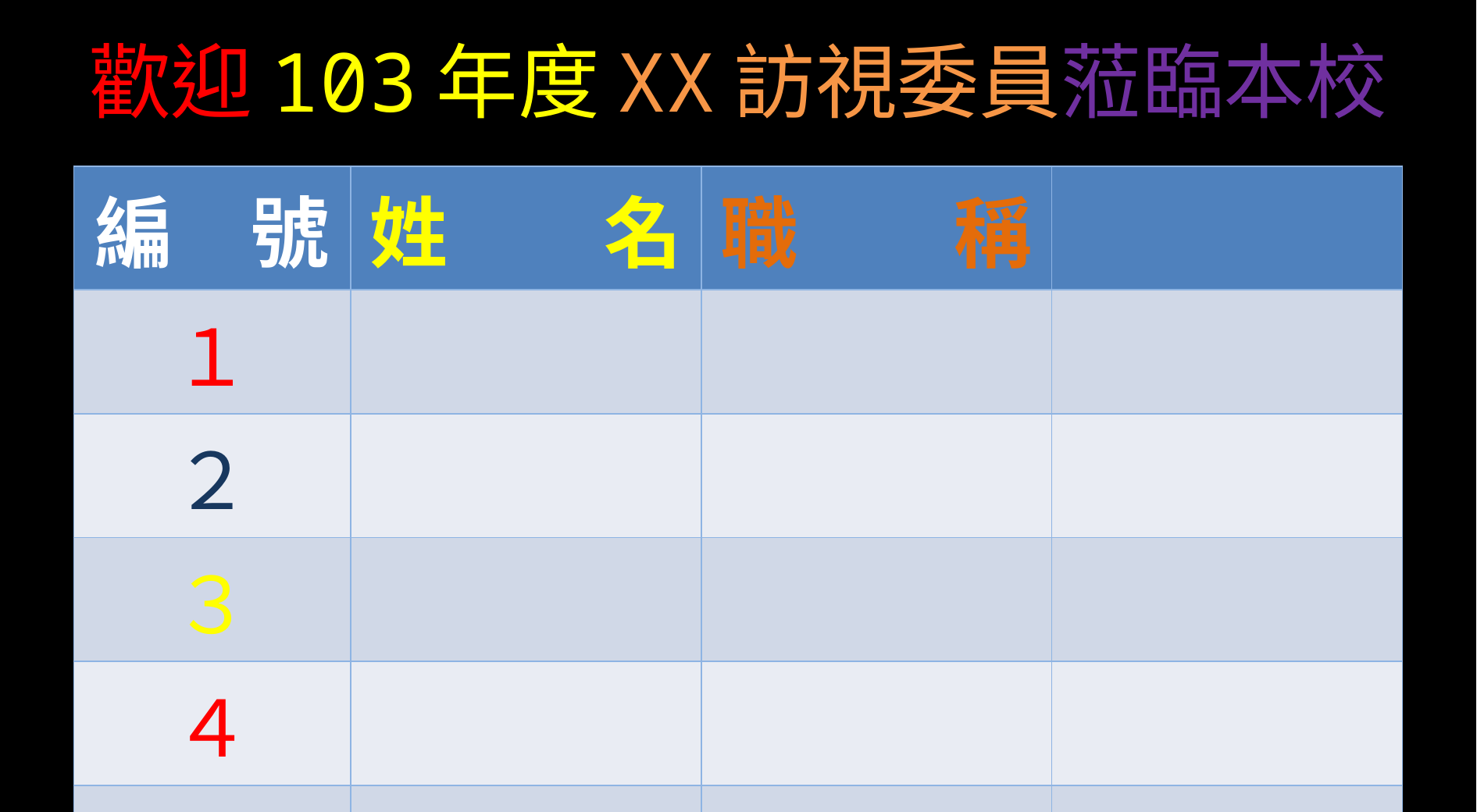

# 歡迎103年度XX訪視委員蒞臨本校
| 編　號 | 姓　　名 | 職　　稱 |  |
| --- | --- | --- | --- |
| １ |  |  |  |
| ２ |  |  |  |
| ３ |  |  |  |
| ４ |  |  |  |
| ５ |  |  |  |